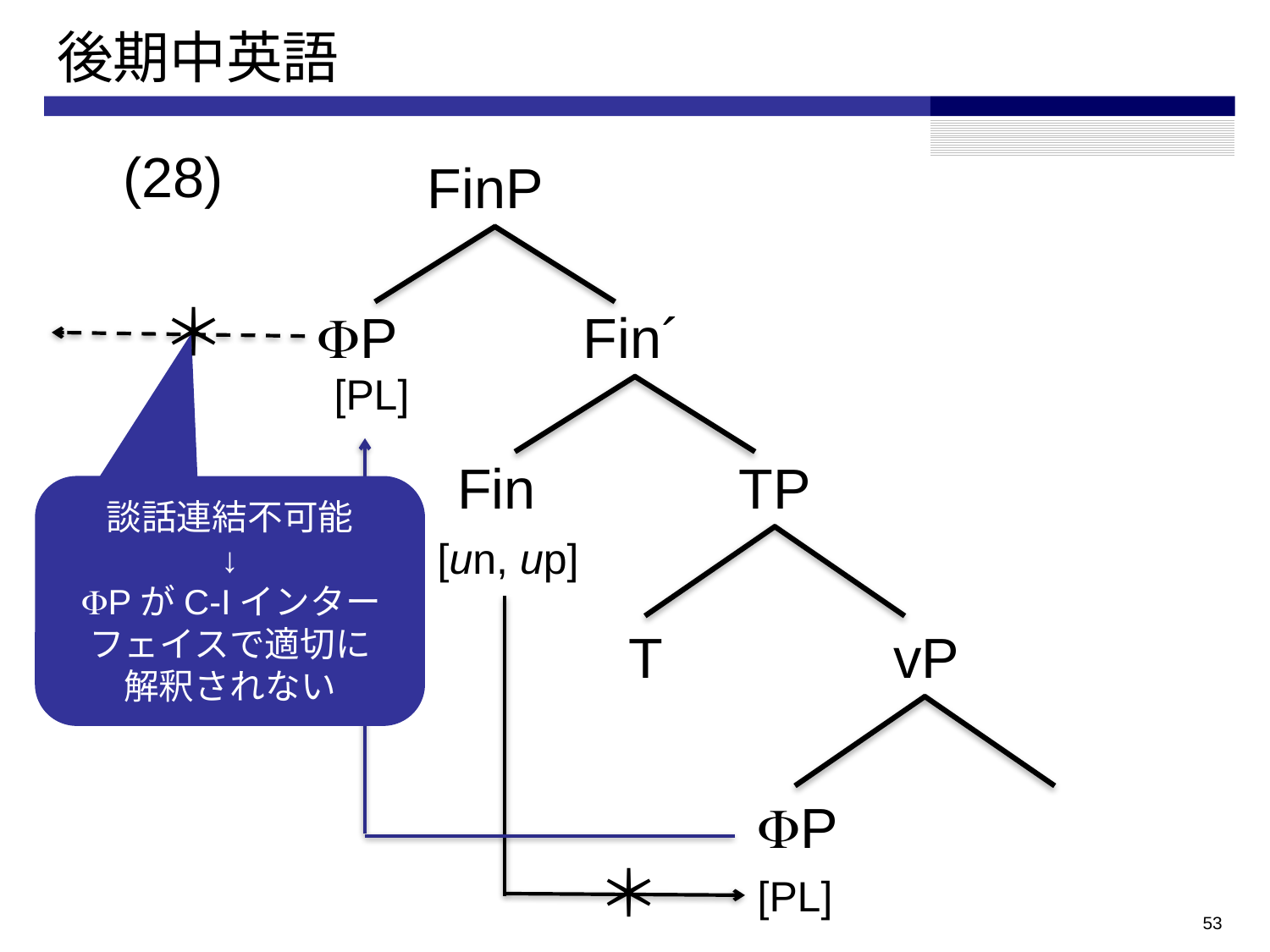

# 後期中英語
(28)
FinP
＊
ΦP
 Fin´
[pl]
  TP
Fin
談話連結不可能
↓
ΦPがC-Iインターフェイスで適切に
解釈されない

[un, up]
  T
 vP
ΦP
＊
[pl]
53